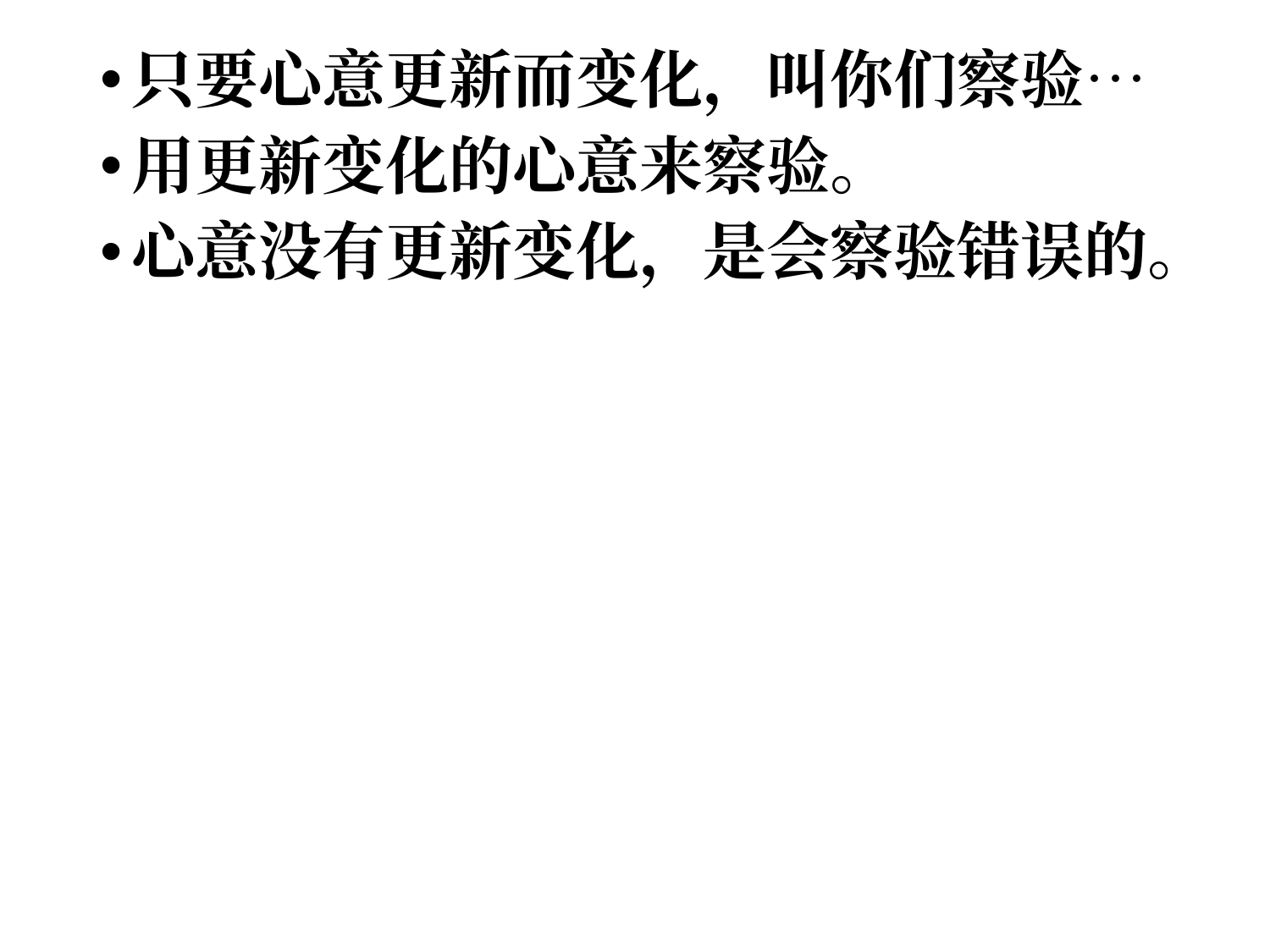

只要心意更新而变化，叫你们察验…
用更新变化的心意来察验。
心意没有更新变化，是会察验错误的。